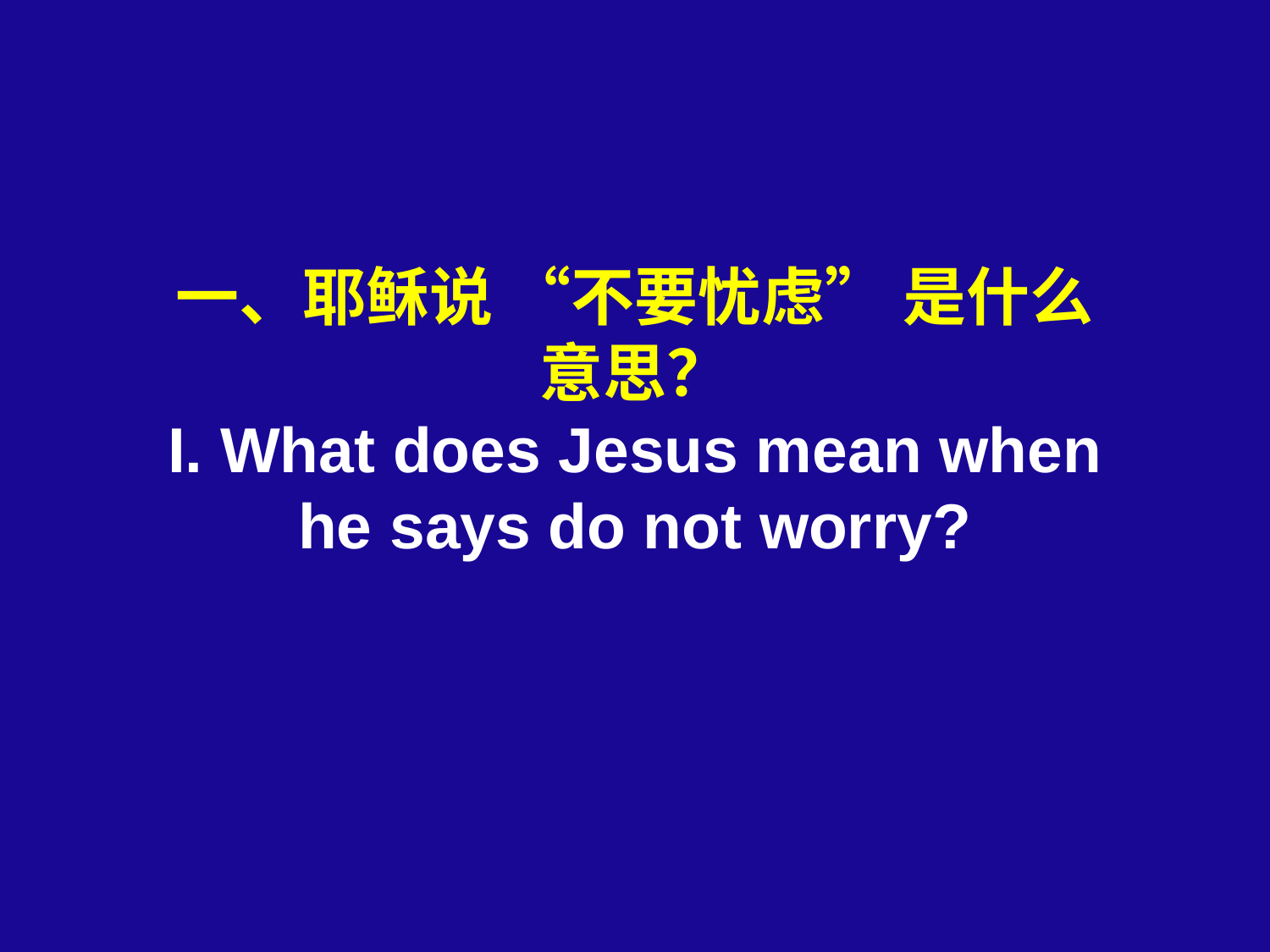

# 一、耶稣说 “不要忧虑” 是什么意思？ I. What does Jesus mean when he says do not worry?